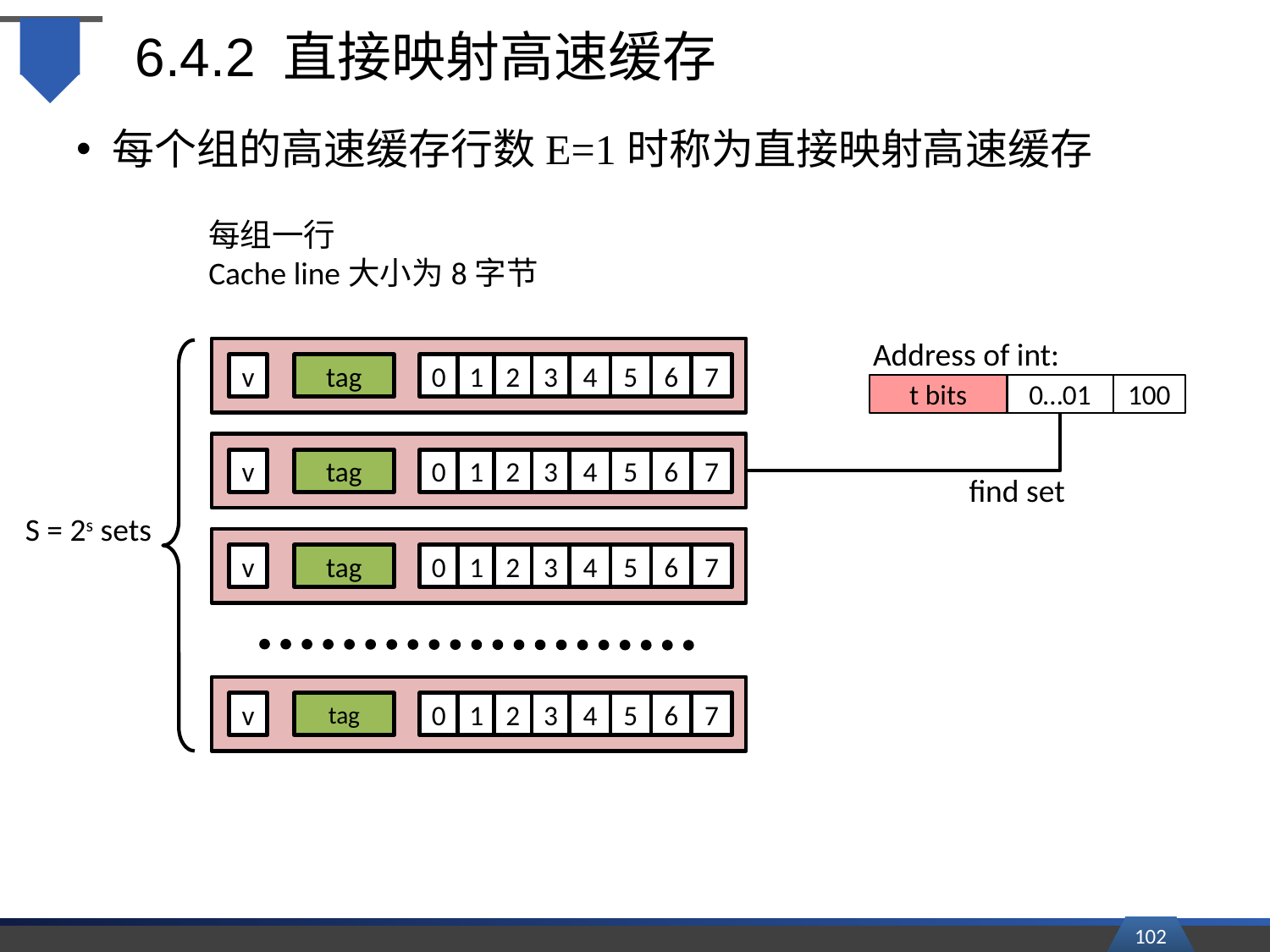

# 6.4.2 直接映射高速缓存
每个组的高速缓存行数E=1时称为直接映射高速缓存
每组一行
Cache line大小为8字节
Address of int:

v
tag
0
1
2
3
4
5
6
7
t bits
0…01
100

v
tag
0
1
2
3
4
5
6
7
find set
S = 2s sets

v
tag
0
1
2
3
4
5
6
7

v
tag
0
1
2
3
4
5
6
7
102